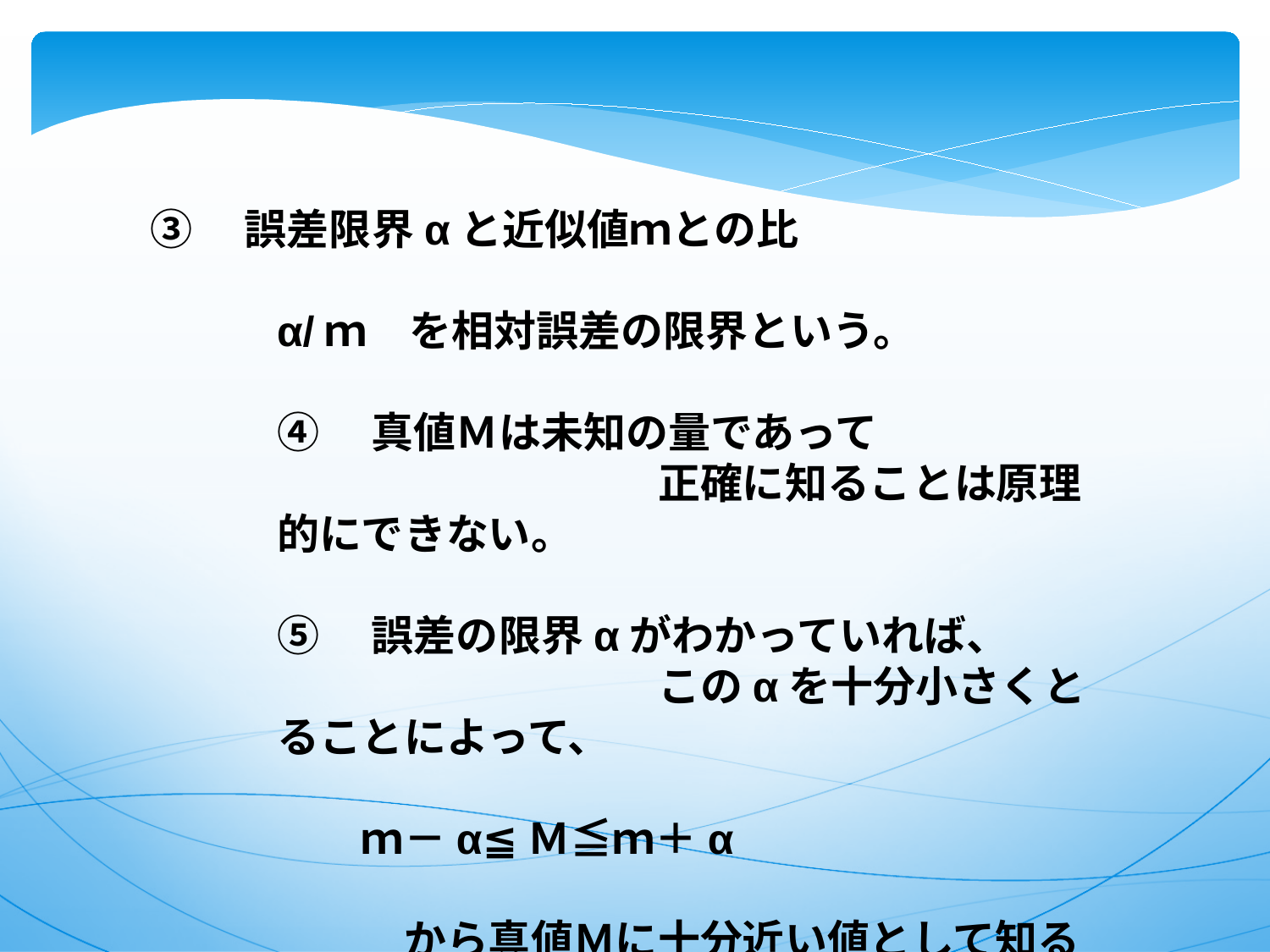

③　誤差限界αと近似値ｍとの比

α/ｍ　を相対誤差の限界という。

④　真値Ｍは未知の量であって
　　　　　　　　　正確に知ることは原理的にできない。

⑤　誤差の限界αがわかっていれば、
　　　　　　　　　このαを十分小さくとることによって、

　　ｍ－α≦Ｍ≦ｍ＋α

　　　から真値Ｍに十分近い値として知ることができる。